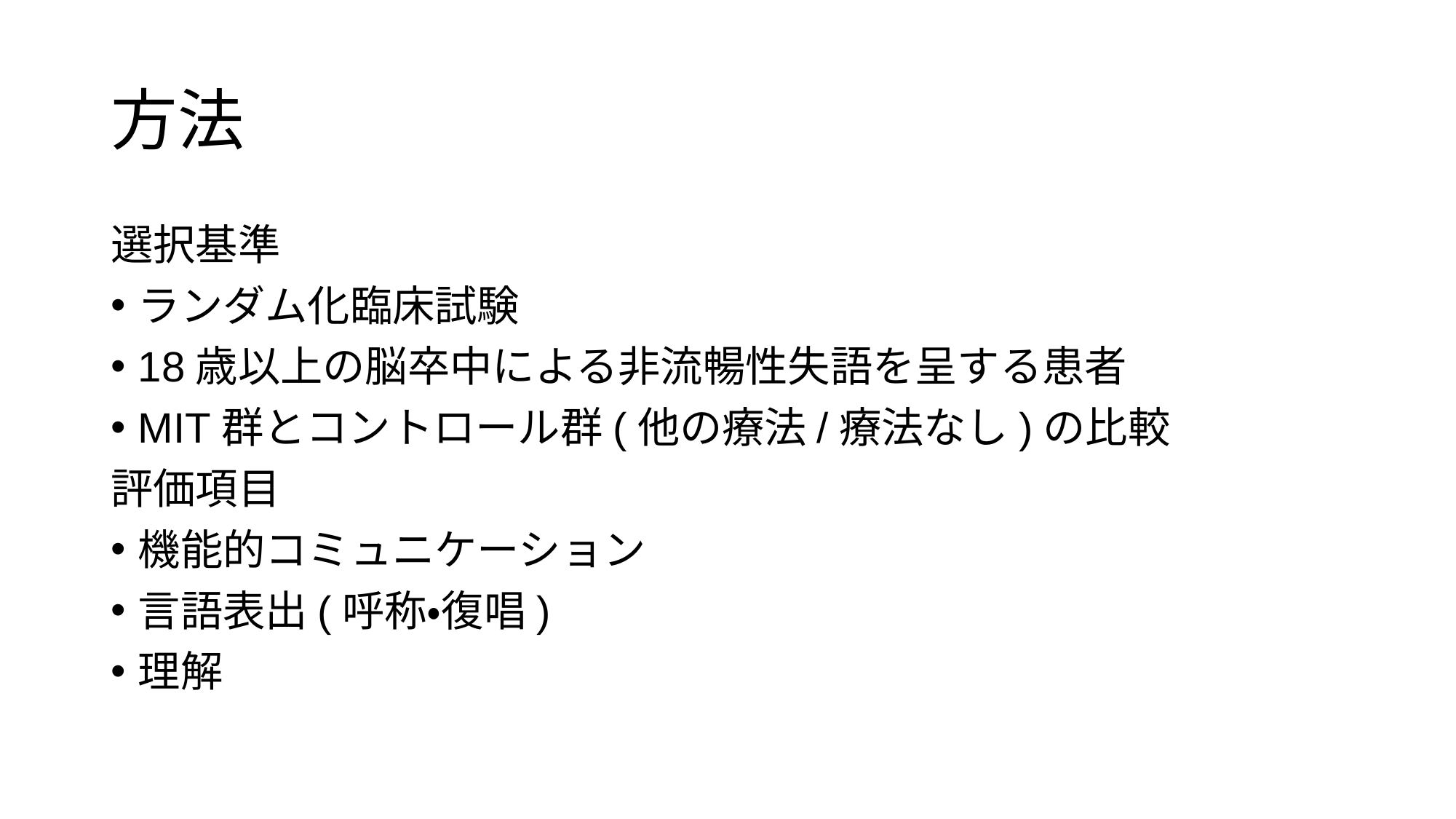

# 方法
選択基準
ランダム化臨床試験
18歳以上の脳卒中による非流暢性失語を呈する患者
MIT群とコントロール群(他の療法/療法なし)の比較
評価項目
機能的コミュニケーション
言語表出(呼称・復唱)
理解